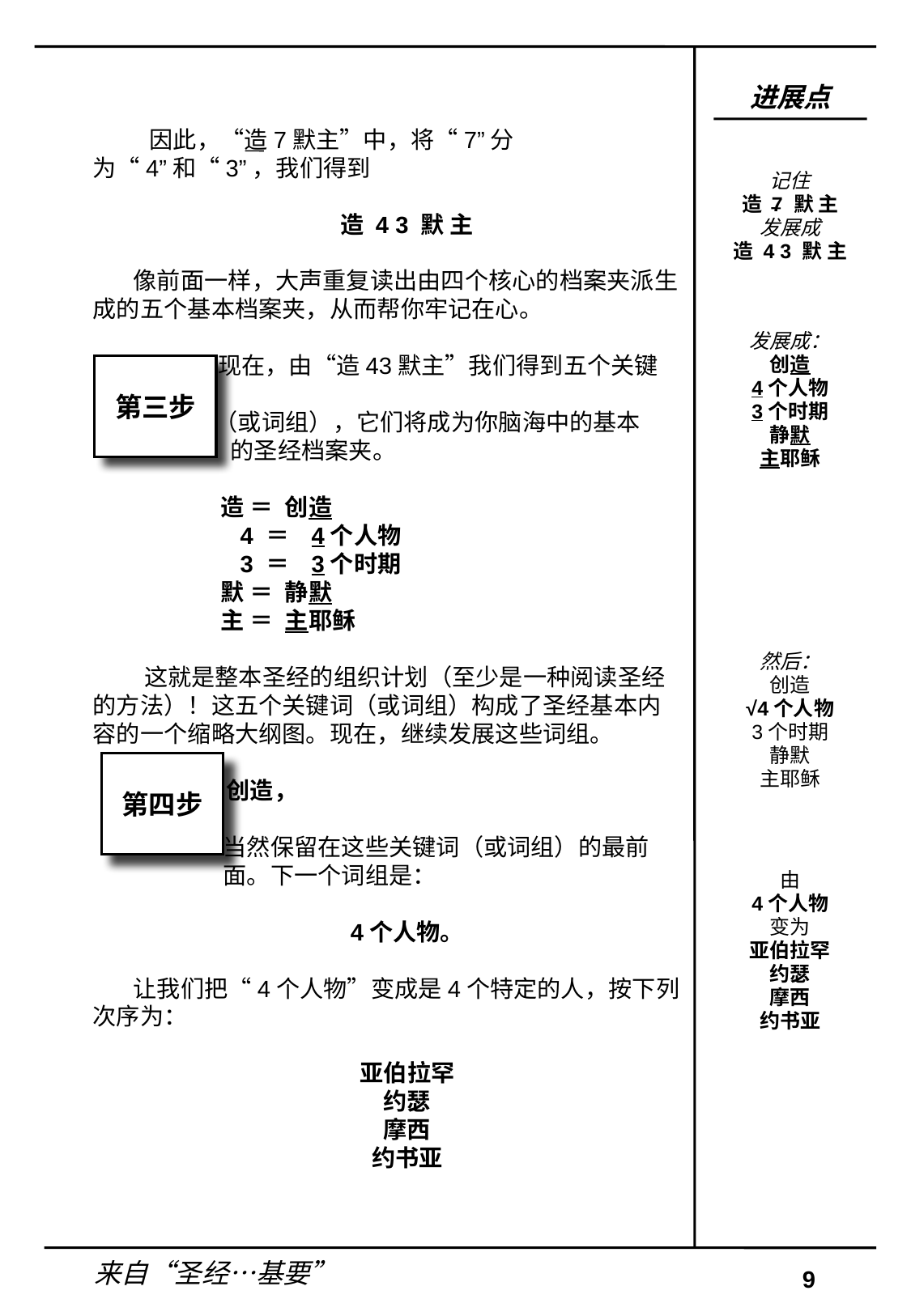

进展点

记住
造 7 默 主
发展成
造 4 3 默 主

发展成：
创造
4个人物
3个时期
静默
主耶稣

然后：
创造
√4个人物
3个时期
静默
主耶稣

由
4个人物
变为
亚伯拉罕
约瑟
摩西
约书亚

  因此，“造7默主”中，将“7”分为“4”和“3”，我们得到

造 4 3 默 主

像前面一样，大声重复读出由四个核心的档案夹派生成的五个基本档案夹，从而帮你牢记在心。

               现在，由“造43默主”我们得到五个关键词
	（或词组），它们将成为你脑海中的基本
	  的圣经档案夹。

               造 ＝  创造
                4 ＝   4个人物
                3 ＝   3个时期
               默 ＝  静默
               主 ＝  主耶稣

 这就是整本圣经的组织计划（至少是一种阅读圣经的方法）！这五个关键词（或词组）构成了圣经基本内容的一个缩略大纲图。现在，继续发展这些词组。

                创造，

                当然保留在这些关键词（或词组）的最前
                面。下一个词组是：

4个人物。

让我们把“4个人物”变成是4个特定的人，按下列次序为：

亚伯拉罕
约瑟
摩西
约书亚

第三步
第四步

来自“圣经…基要”
9